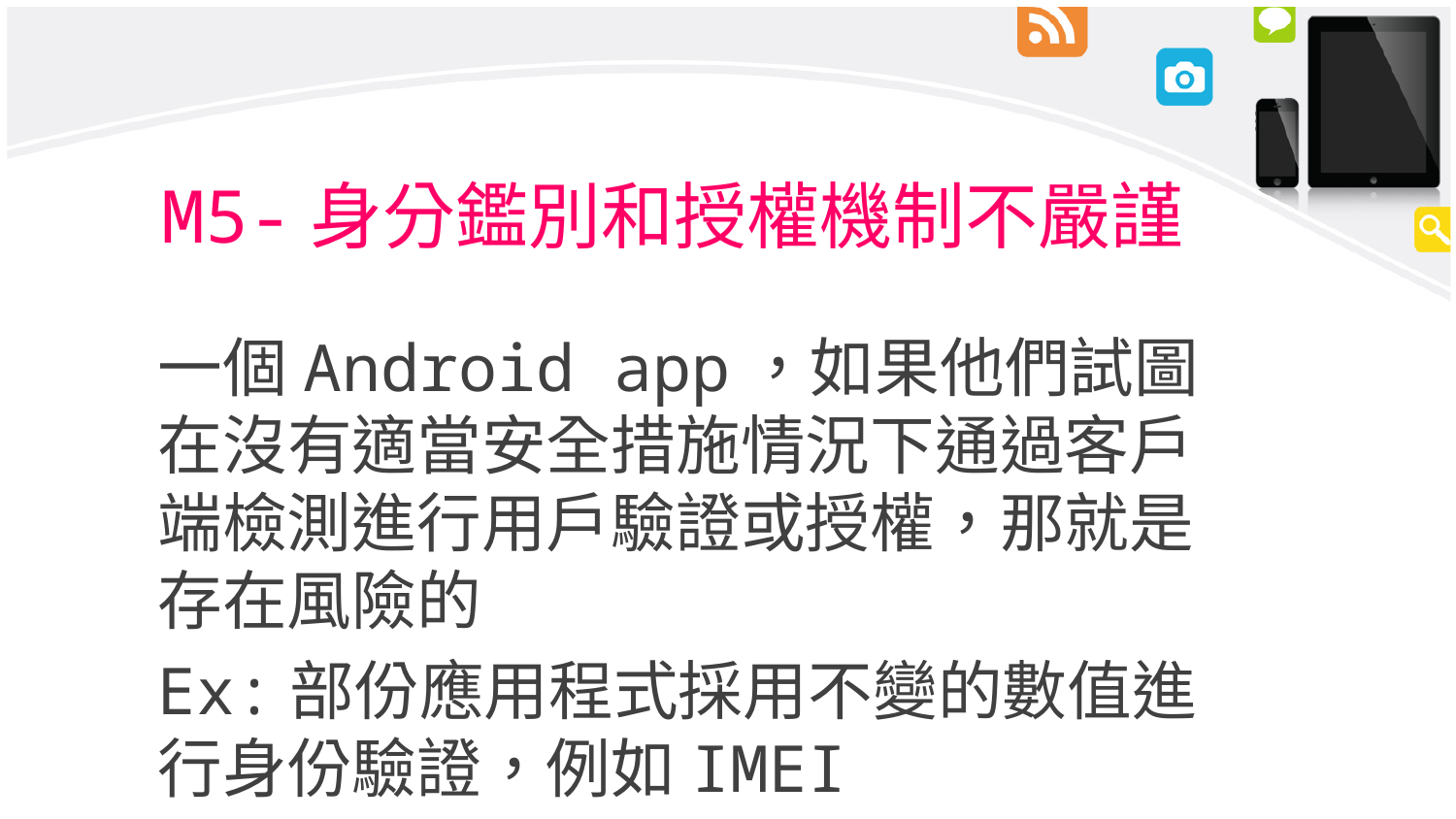

# M5-身分鑑別和授權機制不嚴謹
一個Android app，如果他們試圖在沒有適當安全措施情況下通過客戶端檢測進行用戶驗證或授權，那就是存在風險的
Ex:部份應用程式採用不變的數值進行身份驗證，例如IMEI